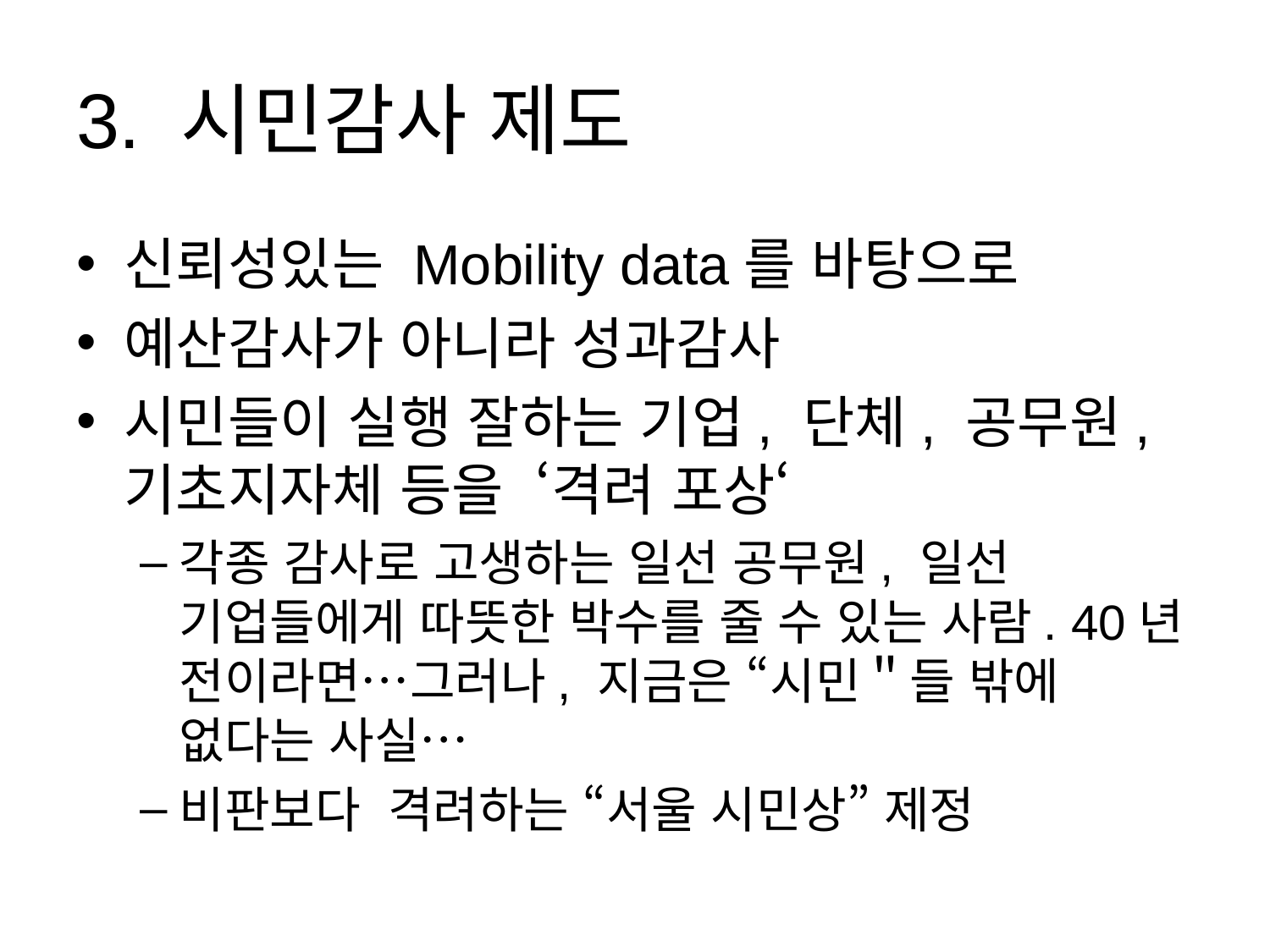

# 3. 시민감사 제도
신뢰성있는 Mobility data를 바탕으로
예산감사가 아니라 성과감사
시민들이 실행 잘하는 기업, 단체, 공무원, 기초지자체 등을  ‘격려 포상‘
각종 감사로 고생하는 일선 공무원, 일선 기업들에게 따뜻한 박수를 줄 수 있는 사람. 40년 전이라면…그러나, 지금은 “시민＂들 밖에 없다는 사실…
비판보다  격려하는 “서울 시민상” 제정